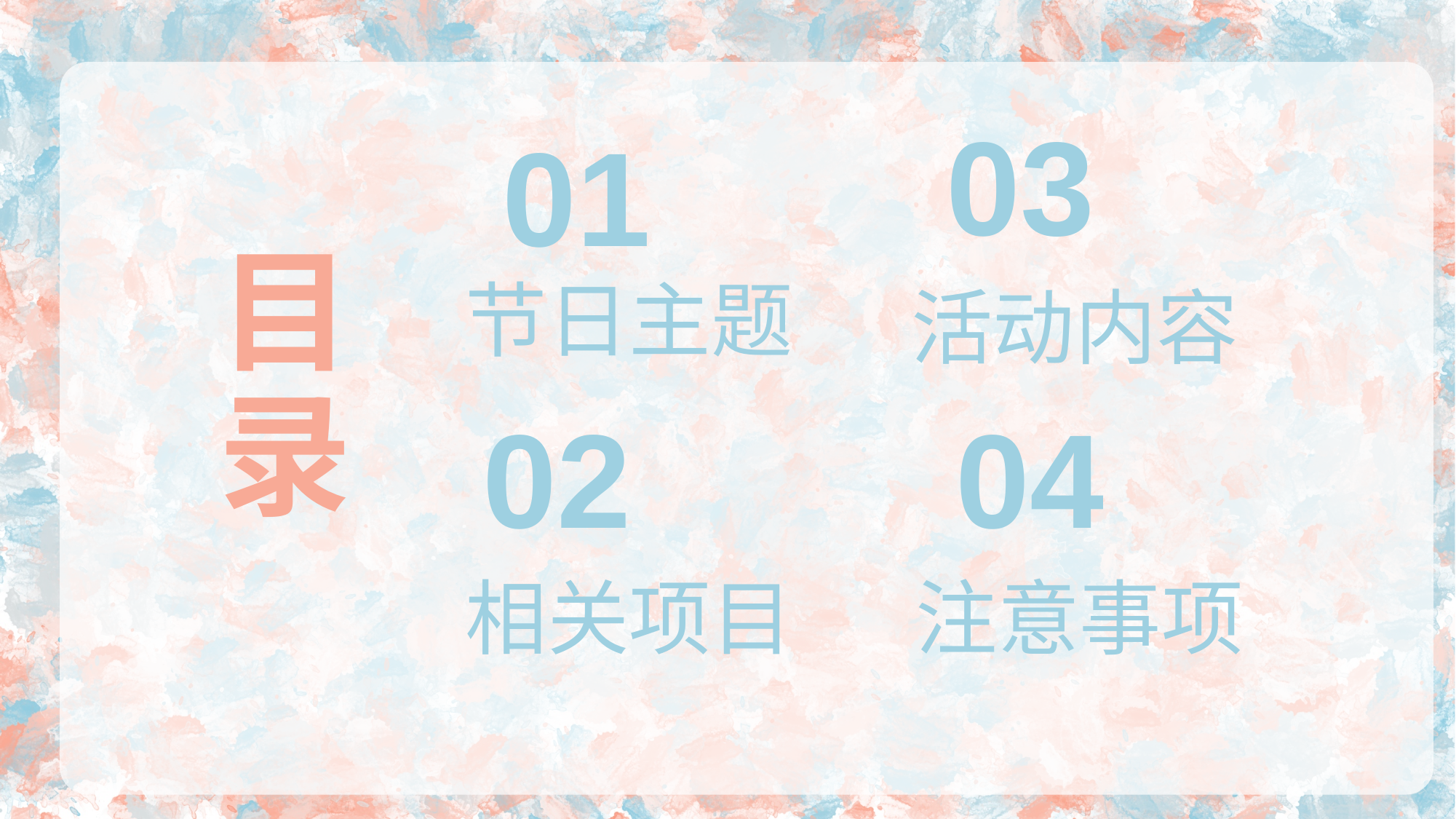

03
活动内容
01
节日主题
目
录
02
相关项目
04
注意事项